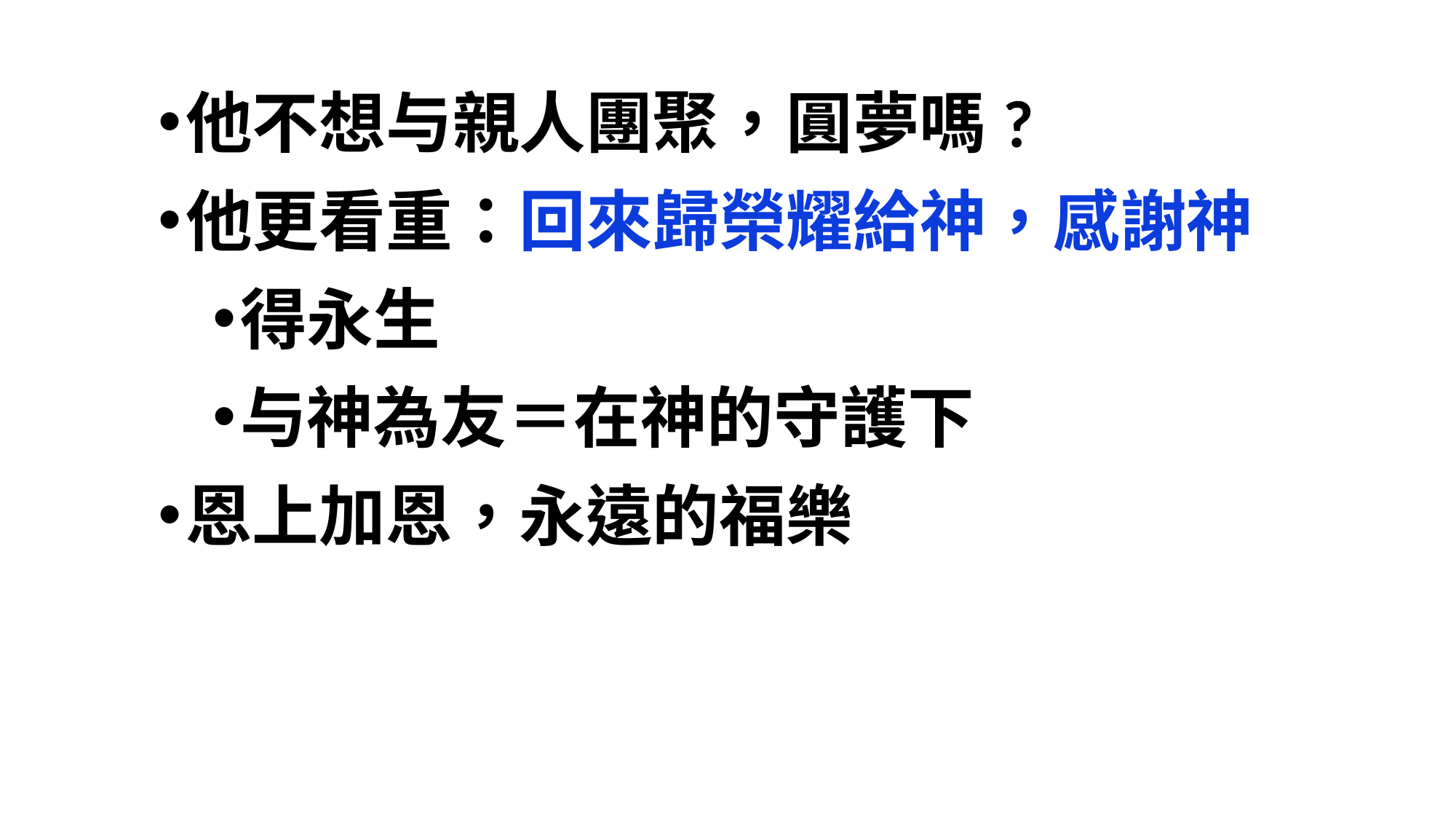

他不想与親人團聚，圓夢嗎?
他更看重：回來歸榮耀給神，感謝神
得永生
与神為友＝在神的守護下
恩上加恩，永遠的福樂